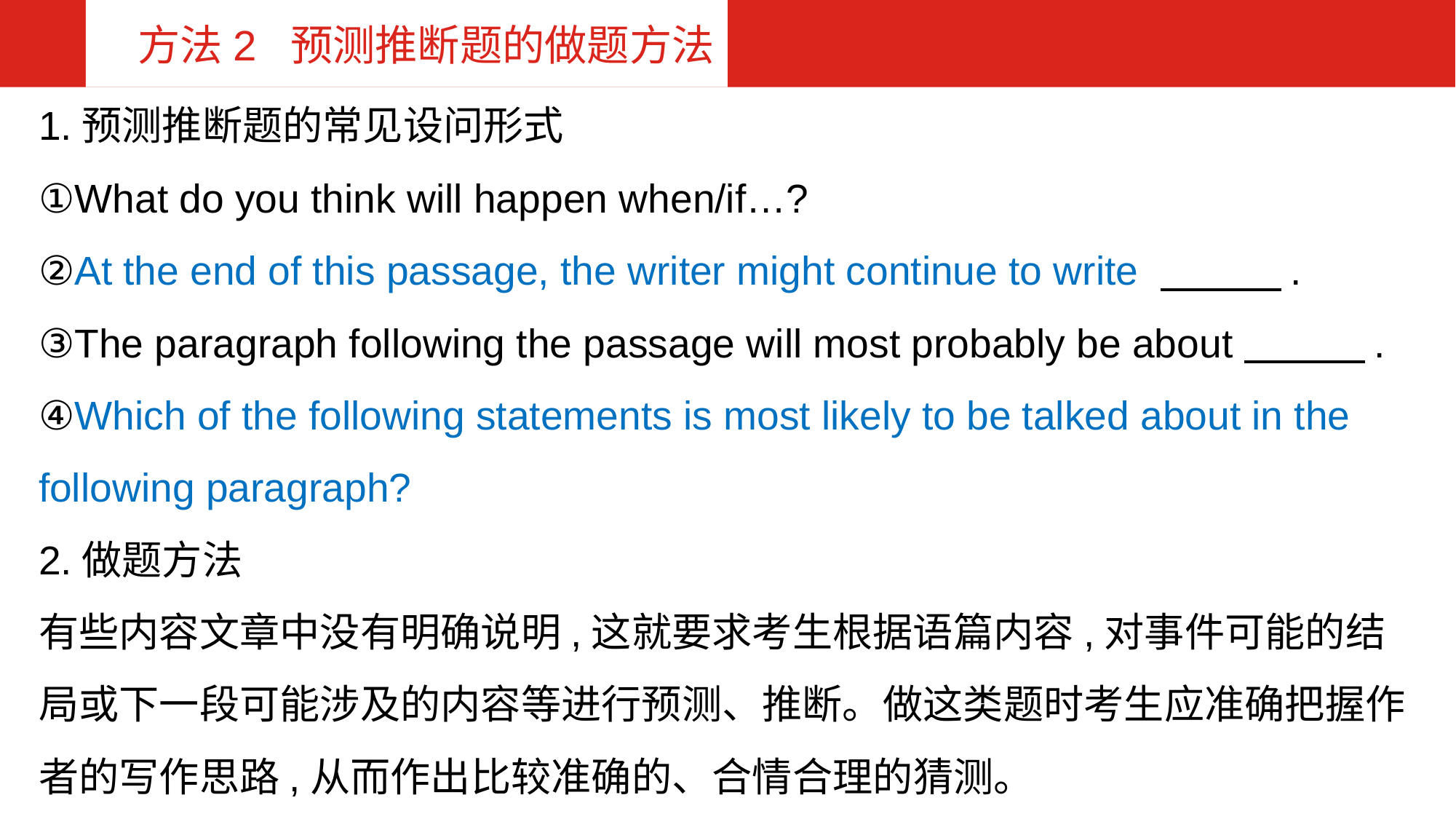

方法2  预测推断题的做题方法

1.预测推断题的常见设问形式
①What do you think will happen when/if…?
②At the end of this passage, the writer might continue to write 　　　.
③The paragraph following the passage will most probably be about　　　.
④Which of the following statements is most likely to be talked about in the following paragraph?
2.做题方法
有些内容文章中没有明确说明,这就要求考生根据语篇内容,对事件可能的结局或下一段可能涉及的内容等进行预测、推断。做这类题时考生应准确把握作者的写作思路,从而作出比较准确的、合情合理的猜测。